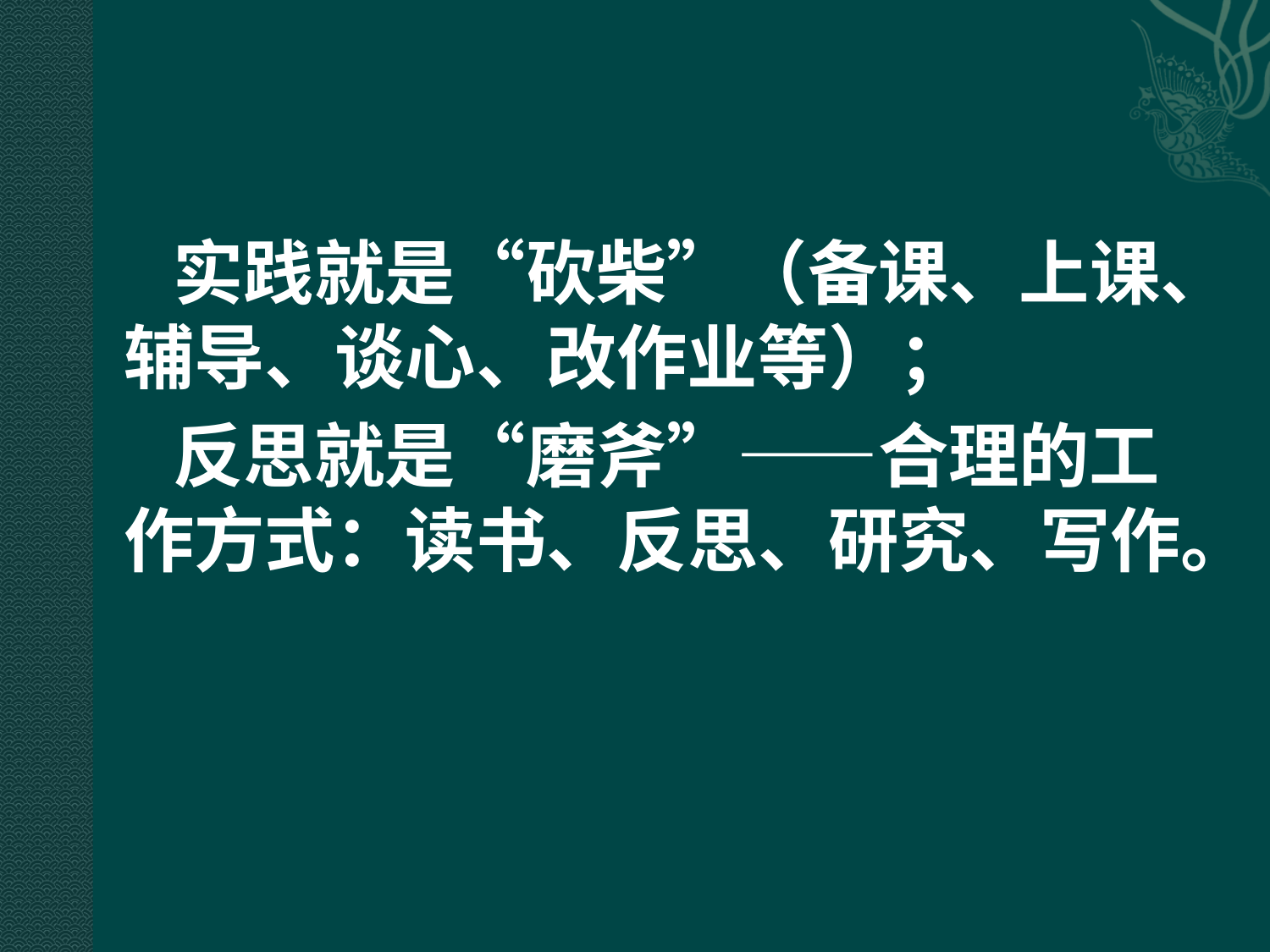

#
     实践就是“砍柴”（备课、上课、辅导、谈心、改作业等）；
     反思就是“磨斧”——合理的工作方式：读书、反思、研究、写作。